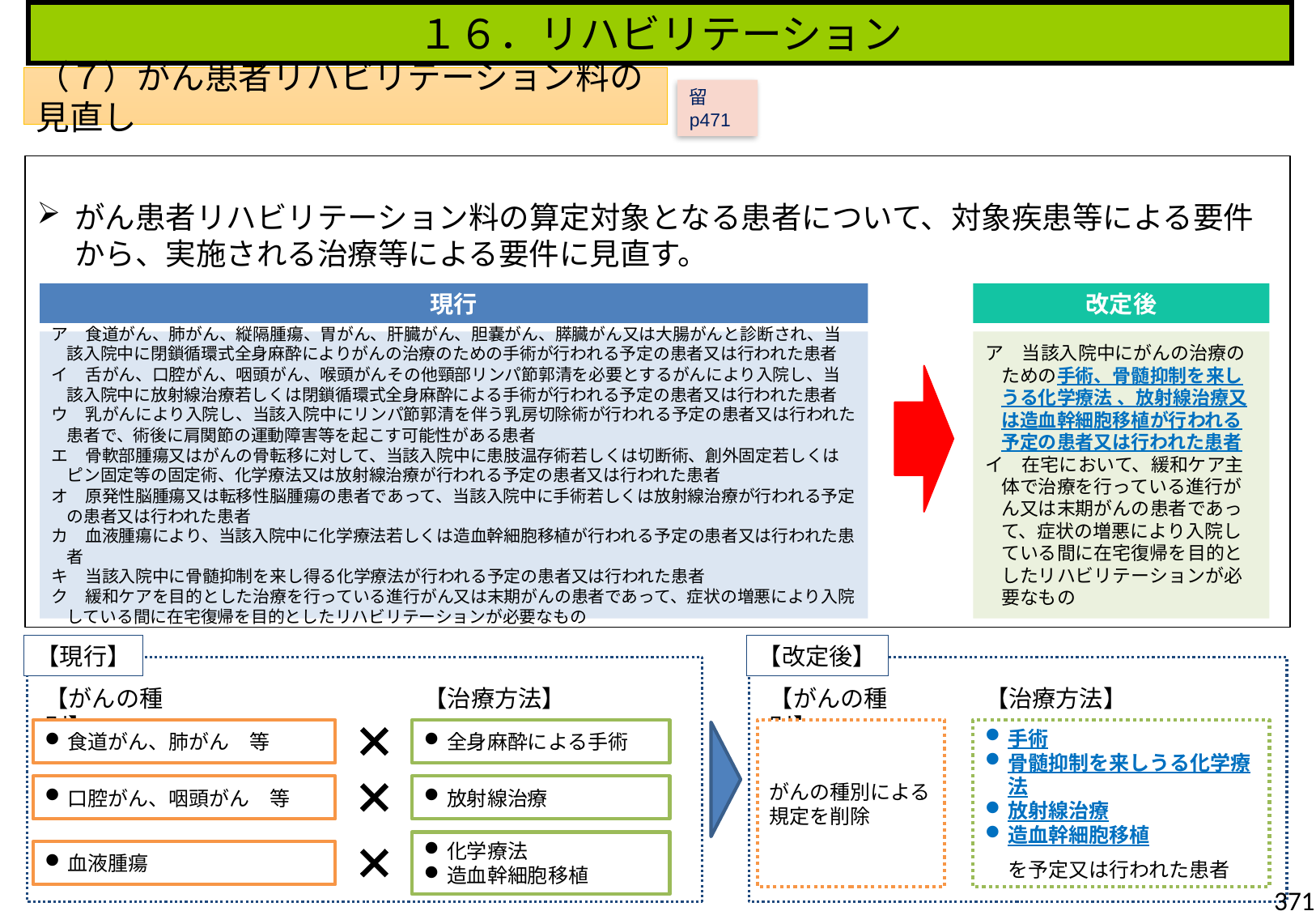

１６．リハビリテーション
（７）がん患者リハビリテーション料の見直し
留p471

がん患者リハビリテーション料の算定対象となる患者について、対象疾患等による要件から、実施される治療等による要件に見直す。
現行
改定後
ア　食道がん、肺がん、縦隔腫瘍、胃がん、肝臓がん、胆嚢がん、膵臓がん又は大腸がんと診断され、当該入院中に閉鎖循環式全身麻酔によりがんの治療のための手術が行われる予定の患者又は行われた患者
イ　舌がん、口腔がん、咽頭がん、喉頭がんその他頸部リンパ節郭清を必要とするがんにより入院し、当該入院中に放射線治療若しくは閉鎖循環式全身麻酔による手術が行われる予定の患者又は行われた患者
ウ　乳がんにより入院し、当該入院中にリンパ節郭清を伴う乳房切除術が行われる予定の患者又は行われた患者で、術後に肩関節の運動障害等を起こす可能性がある患者
エ　骨軟部腫瘍又はがんの骨転移に対して、当該入院中に患肢温存術若しくは切断術、創外固定若しくはピン固定等の固定術、化学療法又は放射線治療が行われる予定の患者又は行われた患者
オ　原発性脳腫瘍又は転移性脳腫瘍の患者であって、当該入院中に手術若しくは放射線治療が行われる予定の患者又は行われた患者
カ　血液腫瘍により、当該入院中に化学療法若しくは造血幹細胞移植が行われる予定の患者又は行われた患者
キ　当該入院中に骨髄抑制を来し得る化学療法が行われる予定の患者又は行われた患者
ク　緩和ケアを目的とした治療を行っている進行がん又は末期がんの患者であって、症状の増悪により入院している間に在宅復帰を目的としたリハビリテーションが必要なもの
ア　当該入院中にがんの治療のための手術、骨髄抑制を来しうる化学療法 、放射線治療又は造血幹細胞移植が行われる予定の患者又は行われた患者
イ　在宅において、緩和ケア主体で治療を行っている進行がん又は末期がんの患者であって、症状の増悪により入院している間に在宅復帰を目的としたリハビリテーションが必要なもの

【改定後】
【現行】

【がんの種別】
【治療方法】
【がんの種別】
【治療方法】

がんの種別による規定を削除
手術
骨髄抑制を来しうる化学療法
放射線治療
造血幹細胞移植
を予定又は行われた患者
食道がん、肺がん　等
全身麻酔による手術

口腔がん、咽頭がん　等
放射線治療
化学療法
造血幹細胞移植

血液腫瘍
371